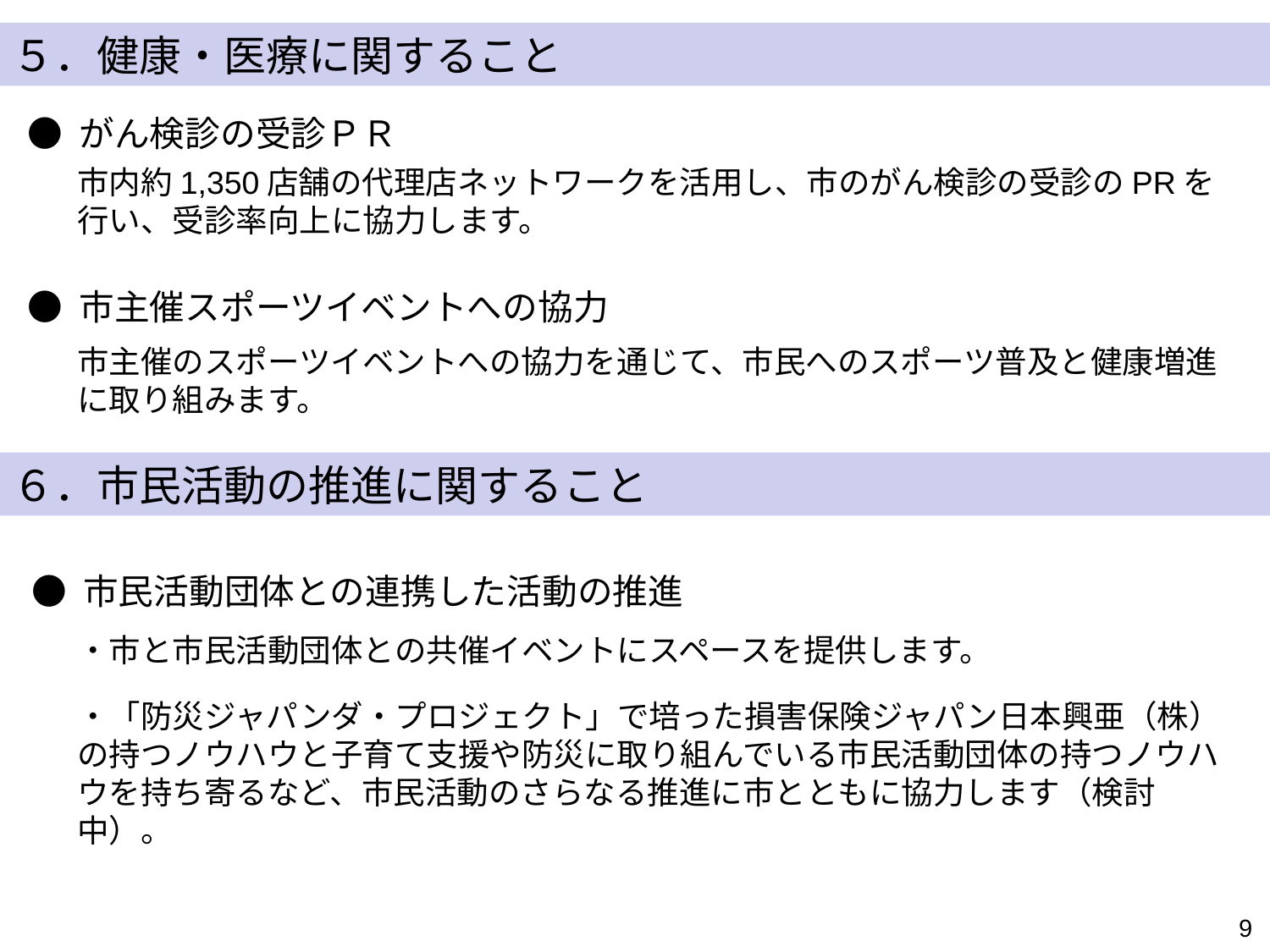

５．健康・医療に関すること
● がん検診の受診ＰＲ
市内約1,350店舗の代理店ネットワークを活用し、市のがん検診の受診のPRを行い、受診率向上に協力します。
● 市主催スポーツイベントへの協力
市主催のスポーツイベントへの協力を通じて、市民へのスポーツ普及と健康増進に取り組みます。
６．市民活動の推進に関すること
● 市民活動団体との連携した活動の推進

・市と市民活動団体との共催イベントにスペースを提供します。
・「防災ジャパンダ・プロジェクト」で培った損害保険ジャパン日本興亜（株）の持つノウハウと子育て支援や防災に取り組んでいる市民活動団体の持つノウハウを持ち寄るなど、市民活動のさらなる推進に市とともに協力します（検討中）。
9